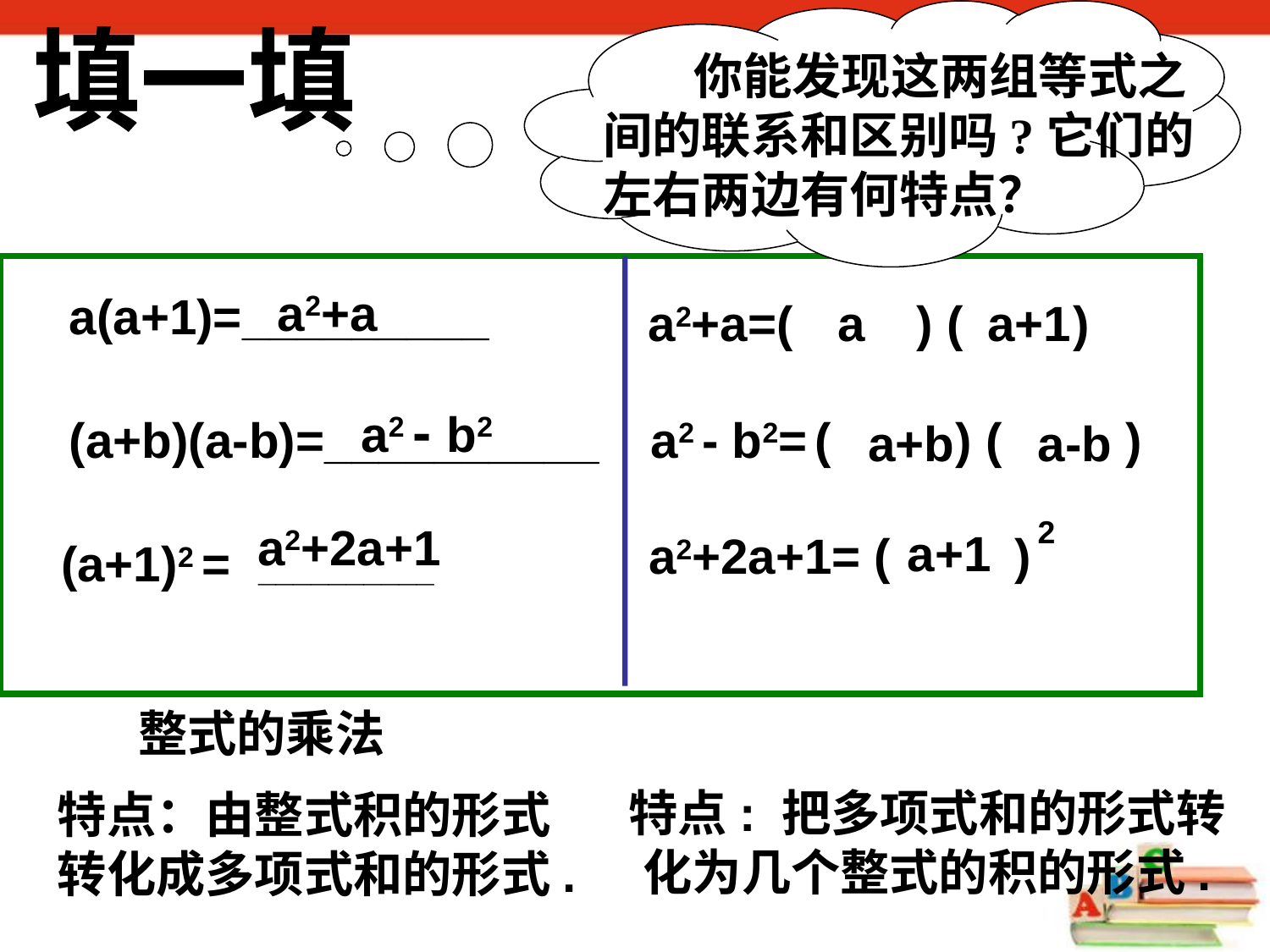

你能发现这两组等式之间的联系和区别吗?它们的左右两边有何特点？
填一填

a2+a
 a(a+1)=_________
a2+a=(         ) (        )
a2 - b2= (         ) (         )
a2+2a+1= (         )

a
a+1
a2 - b2
 (a+b)(a-b)=__________
a+b
a-b
2
a2+2a+1
a+1
 (a+1)2 =  __________
整式的乘法
特点: 把多项式和的形式转化为几个整式的积的形式.
特点：由整式积的形式转化成多项式和的形式.